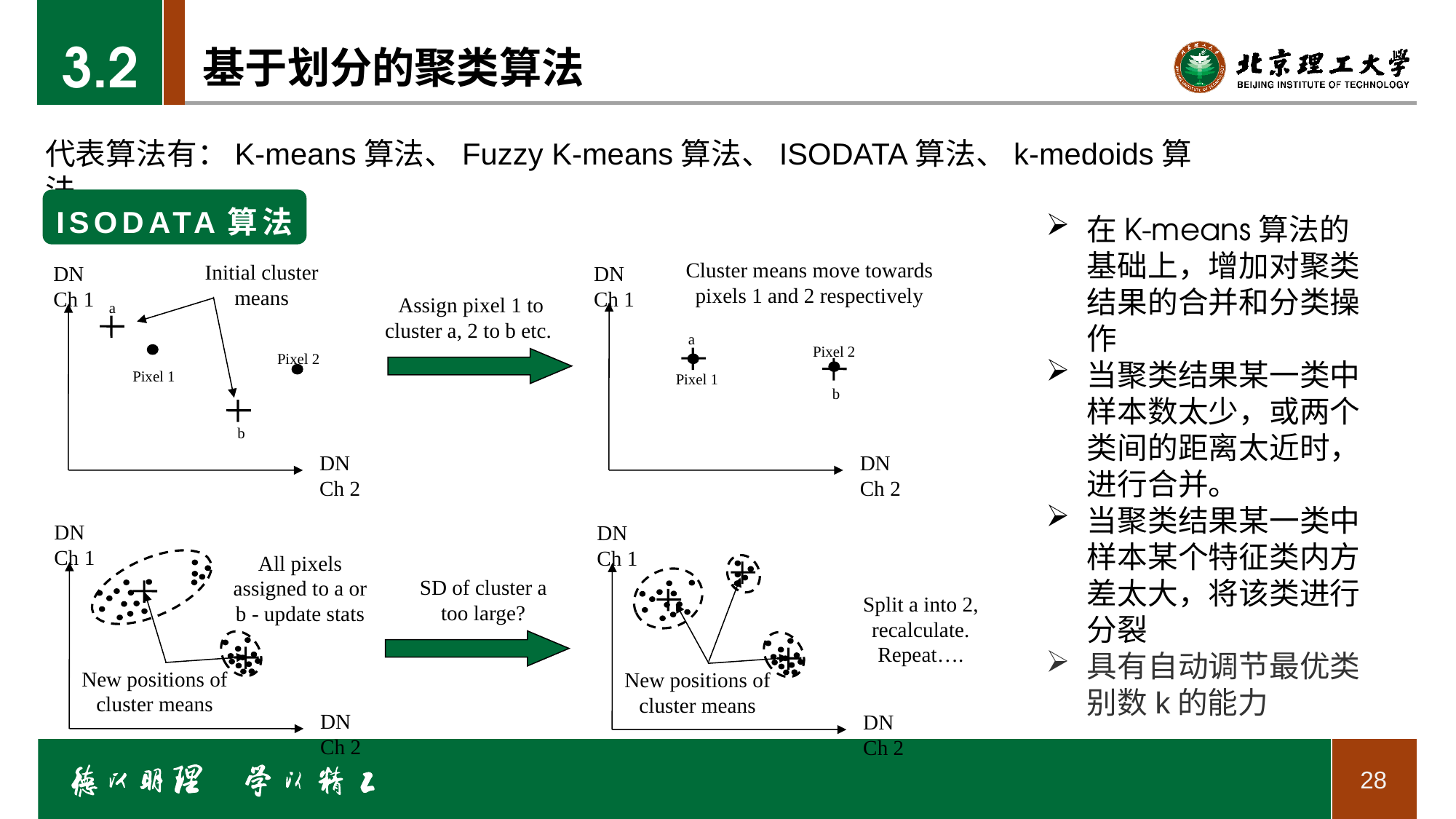

3.2
# 基于划分的聚类算法
代表算法有：K-means算法、Fuzzy K-means算法、ISODATA算法、k-medoids算法。
ISODATA算法
在K-means算法的基础上，增加对聚类结果的合并和分类操作
当聚类结果某一类中样本数太少，或两个类间的距离太近时，进行合并。
当聚类结果某一类中样本某个特征类内方差太大，将该类进行分裂
具有自动调节最优类别数k的能力
Cluster means move towards pixels 1 and 2 respectively
DN Ch 1
Assign pixel 1 to cluster a, 2 to b etc.

a
Pixel 2

Pixel 1
b
DN Ch 2

Initial cluster means
DN Ch 1
a

Pixel 2

Pixel 1

b
DN Ch 2

DN Ch 1
All pixels assigned to a or b - update stats

New positions of cluster means

DN Ch 2

DN Ch 1

SD of cluster a too large?

Split a into 2, recalculate. Repeat….

New positions of cluster means

DN Ch 2